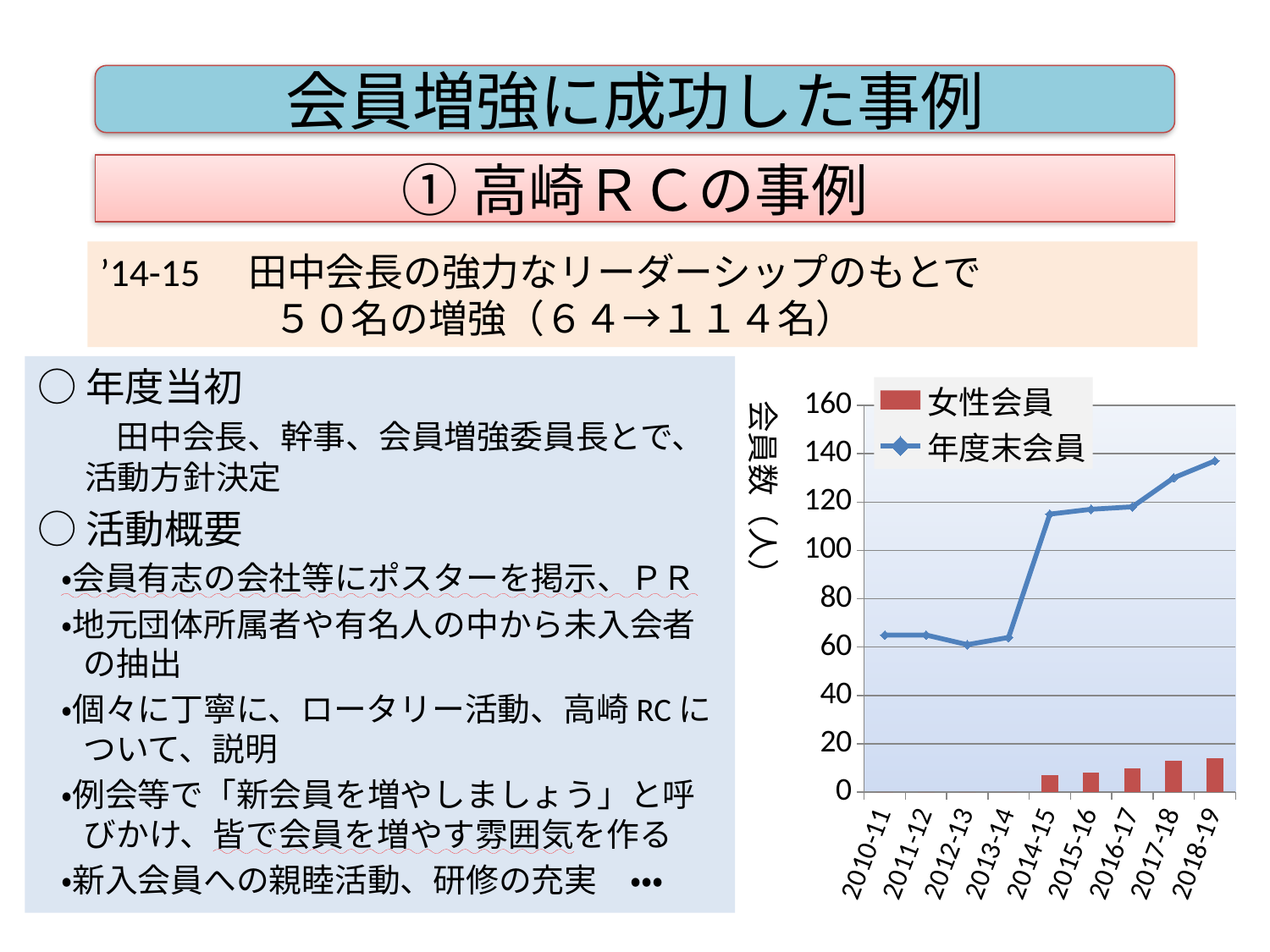

会員増強に成功した事例
# ①高崎ＲＣの事例
’14-15　田中会長の強力なリーダーシップのもとで
５０名の増強（６４→１１４名）

### Chart

| Category | 女性会員 | 年度末会員 |
|---|---|---|
| 2010-11 | 0.0 | 65.0 |
| 2011-12 | 0.0 | 65.0 |
| 2012-13 | 0.0 | 61.0 |
| 2013-14 | 0.0 | 64.0 |
| 2014-15 | 7.0 | 115.0 |
| 2015-16 | 8.0 | 117.0 |
| 2016-17 | 10.0 | 118.0 |
| 2017-18 | 13.0 | 130.0 |
| 2018-19 | 14.0 | 137.0 |
○年度当初
　　田中会長、幹事、会員増強委員長とで、活動方針決定
○活動概要
・会員有志の会社等にポスターを掲示、ＰＲ
・地元団体所属者や有名人の中から未入会者の抽出
・個々に丁寧に、ロータリー活動、高崎RCについて、説明
・例会等で「新会員を増やしましょう」と呼びかけ、皆で会員を増やす雰囲気を作る
・新入会員への親睦活動、研修の充実　・・・

会員数（人）